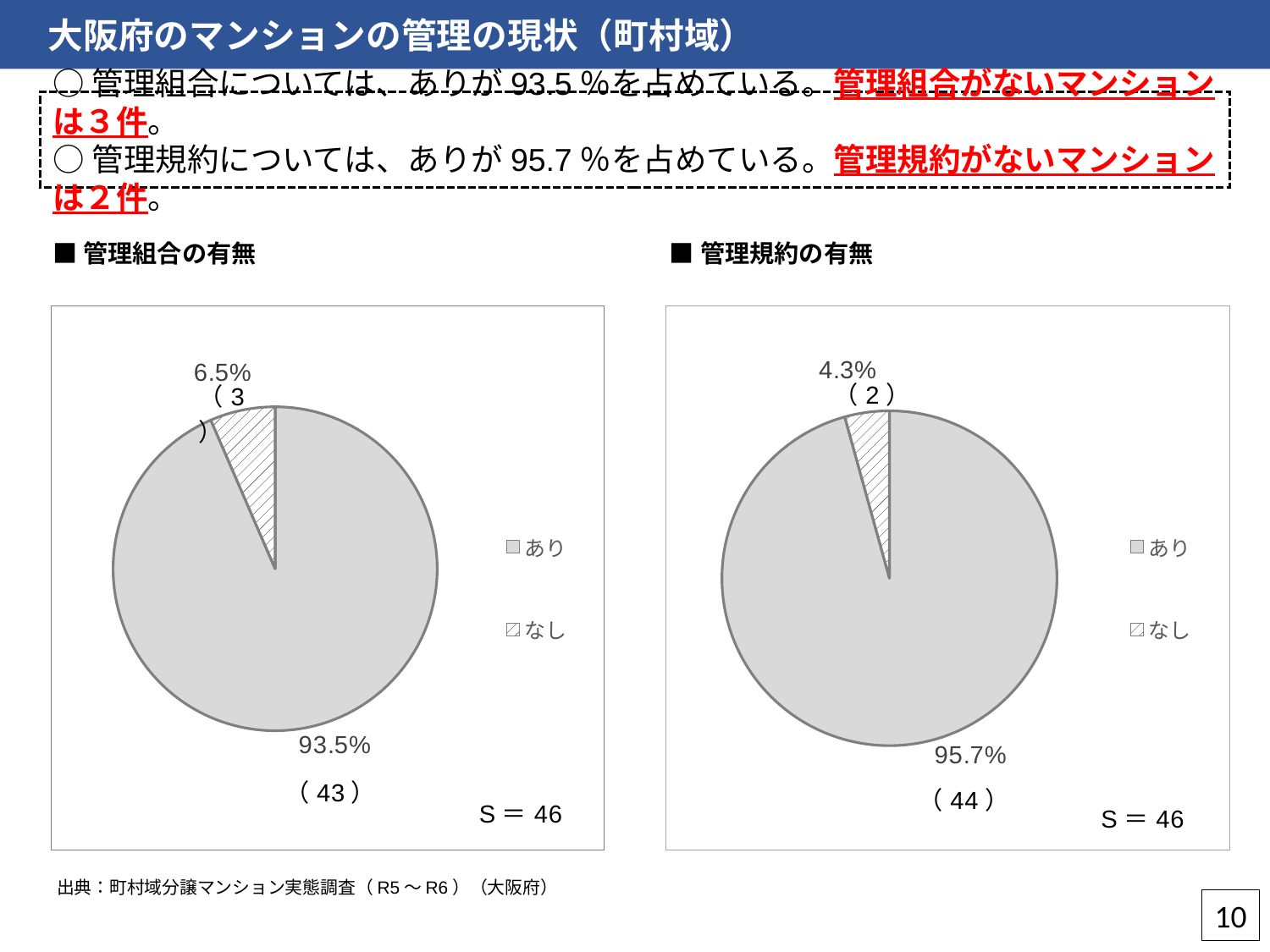

大阪府のマンションの管理の現状（町村域）
○管理組合については、ありが93.5％を占めている。管理組合がないマンションは３件。
○管理規約については、ありが95.7％を占めている。管理規約がないマンションは２件。
■管理組合の有無
■管理規約の有無

### Chart

| Category |  |
|---|---|
| あり | 0.935 |
| なし | 0.065 |

### Chart

| Category |  |
|---|---|
| あり | 0.957 |
| なし | 0.043 |
出典：町村域分譲マンション実態調査（R5～R6）（大阪府）
10